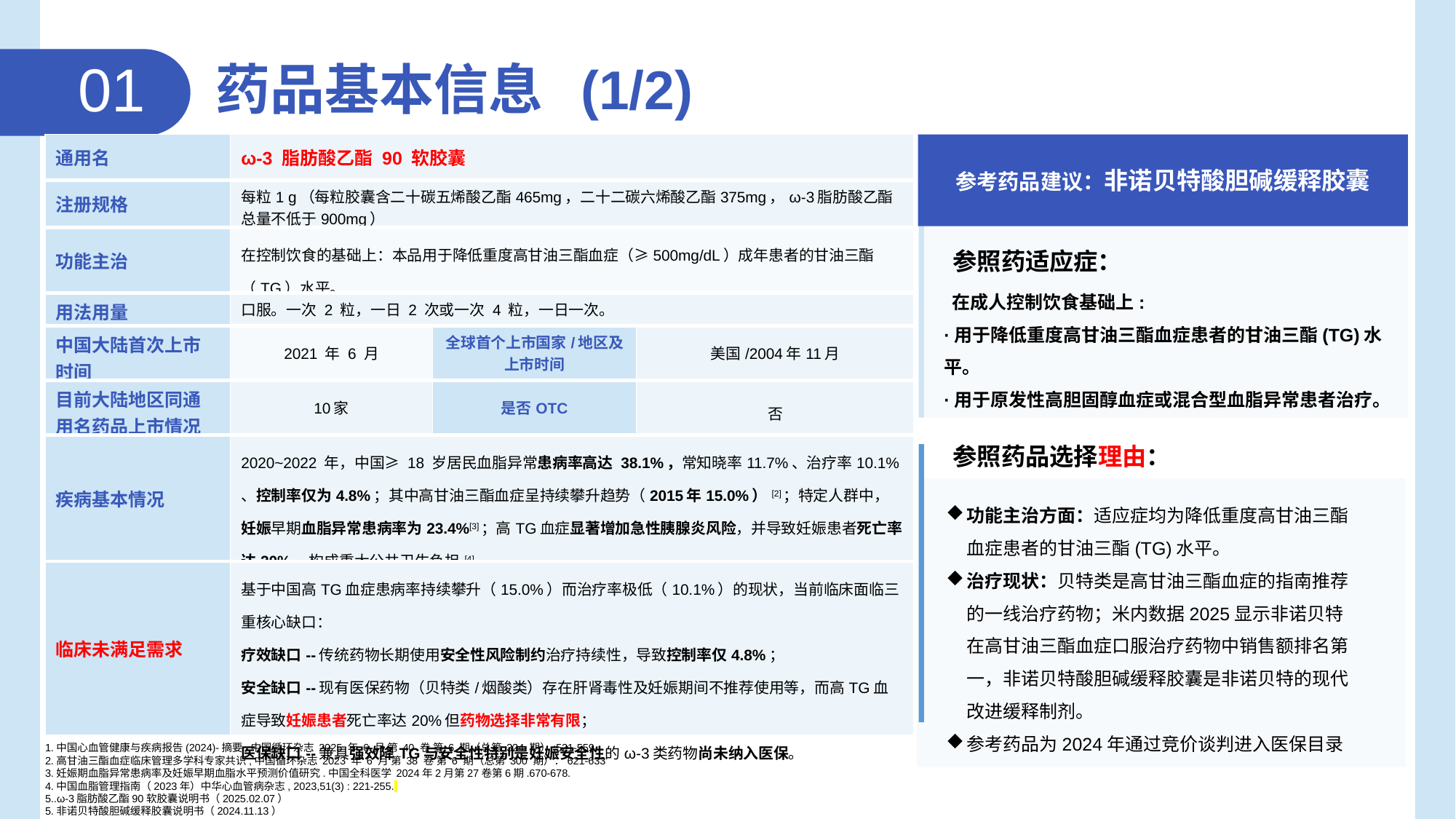

01
药品基本信息  (1/2)
| 通用名 | ω-3 脂肪酸乙酯 90 软胶囊 |  |  |
| --- | --- | --- | --- |
| 注册规格 | 每粒1 g（每粒胶囊含二十碳五烯酸乙酯465mg，二十二碳六烯酸乙酯375mg，ω-3脂肪酸乙酯总量不低于900mg） |  |  |
| 功能主治 | 在控制饮食的基础上：本品用于降低重度高甘油三酯血症（≥500mg/dL）成年患者的甘油三酯（TG）水平。 |  |  |
| 用法用量 | 口服。一次 2 粒，一日 2 次或一次 4 粒，一日一次。 |  |  |
| 中国大陆首次上市时间 | 2021 年 6 月 | 全球首个上市国家/地区及上市时间 | 美国/2004年11月 |
| 目前大陆地区同通用名药品上市情况 | 10家 | 是否OTC | 否 |
| 疾病基本情况 | 2020~2022 年，中国≥ 18 岁居民血脂异常患病率高达 38.1%，常知晓率11.7%、治疗率10.1% 、控制率仅为4.8%；其中高甘油三酯血症呈持续攀升趋势（2015年15.0%）[2]；特定人群中，妊娠早期血脂异常患病率为23.4%[3]；高TG血症显著增加急性胰腺炎风险，并导致妊娠患者死亡率达20%，构成重大公共卫生负担[4]。 |  |  |
| 临床未满足需求 | 基于中国高TG血症患病率持续攀升（15.0%）而治疗率极低（10.1%）的现状，当前临床面临三重核心缺口： 疗效缺口--传统药物长期使用安全性风险制约治疗持续性，导致控制率仅4.8%； 安全缺口--现有医保药物（贝特类/烟酸类）存在肝肾毒性及妊娠期间不推荐使用等，而高TG血症导致妊娠患者死亡率达20%但药物选择非常有限； 医保缺口--兼具强效降TG与安全性特别是妊娠安全性的ω-3类药物尚未纳入医保。 |  |  |
参考药品建议：非诺贝特酸胆碱缓释胶囊
参照药适应症：
 在成人控制饮食基础上:
·用于降低重度高甘油三酯血症患者的甘油三酯(TG)水平。
·用于原发性高胆固醇血症或混合型血脂异常患者治疗。

参照药品选择理由：
功能主治方面：适应症均为降低重度高甘油三酯血症患者的甘油三酯(TG)水平。
治疗现状：贝特类是高甘油三酯血症的指南推荐的一线治疗药物；米内数据2025显示非诺贝特在高甘油三酯血症口服治疗药物中销售额排名第一，非诺贝特酸胆碱缓释胶囊是非诺贝特的现代改进缓释制剂。
参考药品为2024年通过竞价谈判进入医保目录

1.中国心血管健康与疾病报告(2024)-摘要.中国循环杂志 2025 年 6 月 第 40 卷 第 6 期（总第 324 期）:521-559
2.高甘油三酯血症临床管理多学科专家共识,中国循环杂志 2023 年 6 月 第 38 卷 第 6 期（总第 300 期）：621-633
3.妊娠期血脂异常患病率及妊娠早期血脂水平预测价值研究.中国全科医学 2024年2月第27卷第6期.670-678.
4.中国血脂管理指南（2023年）中华心血管病杂志, 2023,51(3) : 221-255.
5..ω-3脂肪酸乙酯90软胶囊说明书（2025.02.07）
5.非诺贝特酸胆碱缓释胶囊说明书（2024.11.13）